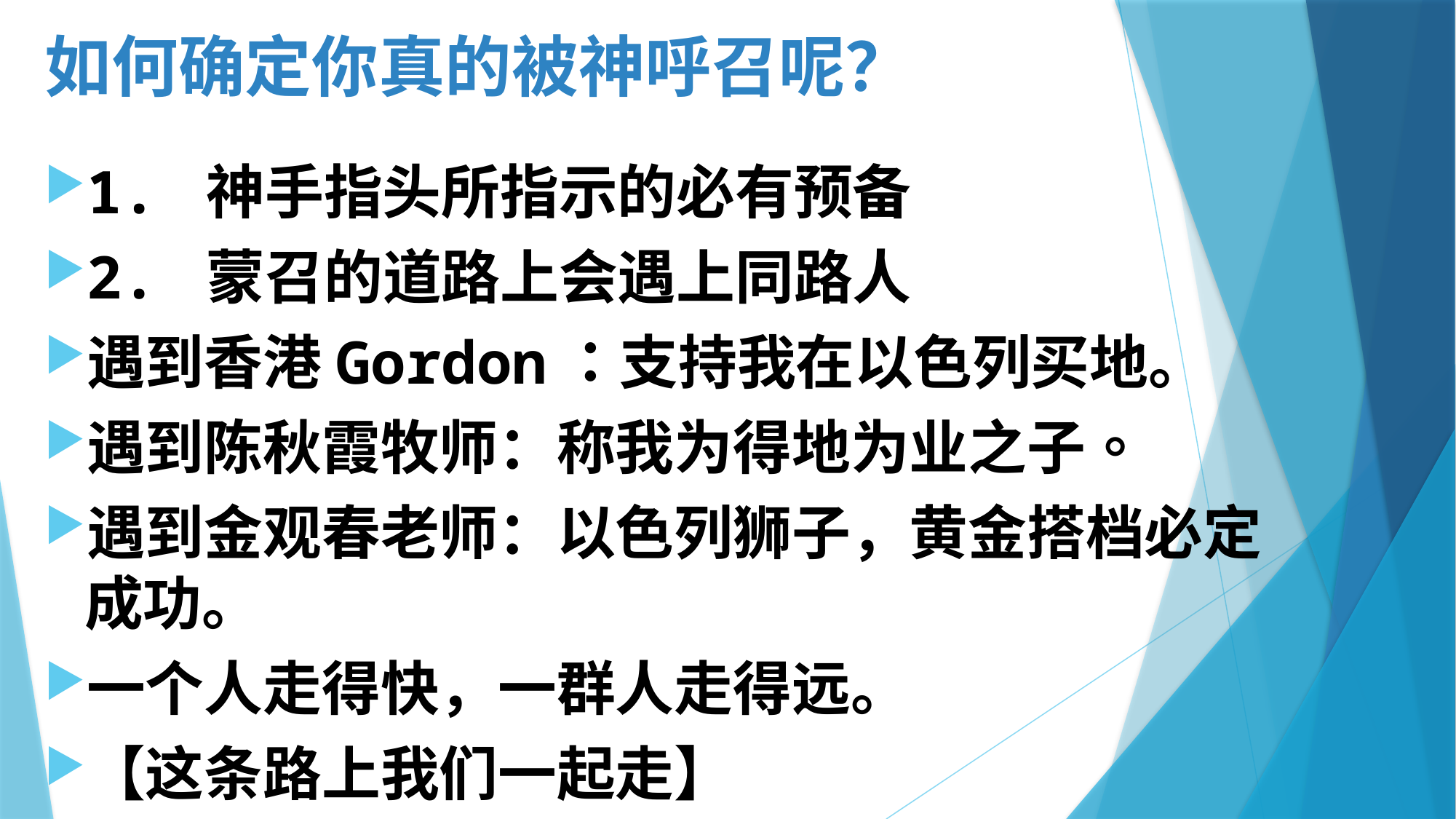

# 如何确定你真的被神呼召呢？
1. 神手指头所指示的必有预备
2. 蒙召的道路上会遇上同路人
遇到香港Gordon：支持我在以色列买地。
遇到陈秋霞牧师：称我为得地为业之子。
遇到金观春老师：以色列狮子，黄金搭档必定成功。
一个人走得快，一群人走得远。
【这条路上我们一起走】